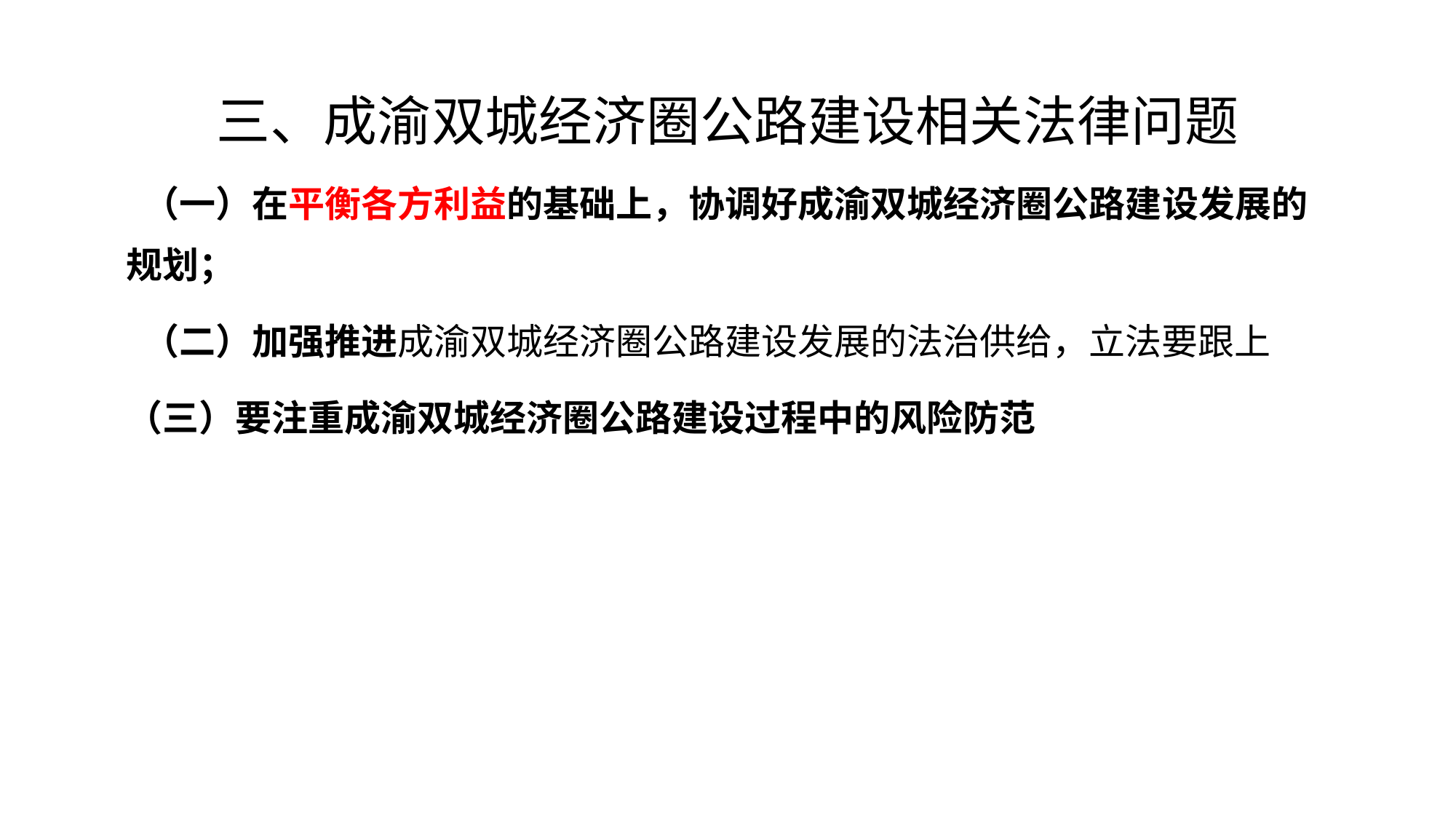

# 三、成渝双城经济圈公路建设相关法律问题
 （一）在平衡各方利益的基础上，协调好成渝双城经济圈公路建设发展的规划；
 （二）加强推进成渝双城经济圈公路建设发展的法治供给，立法要跟上
（三）要注重成渝双城经济圈公路建设过程中的风险防范